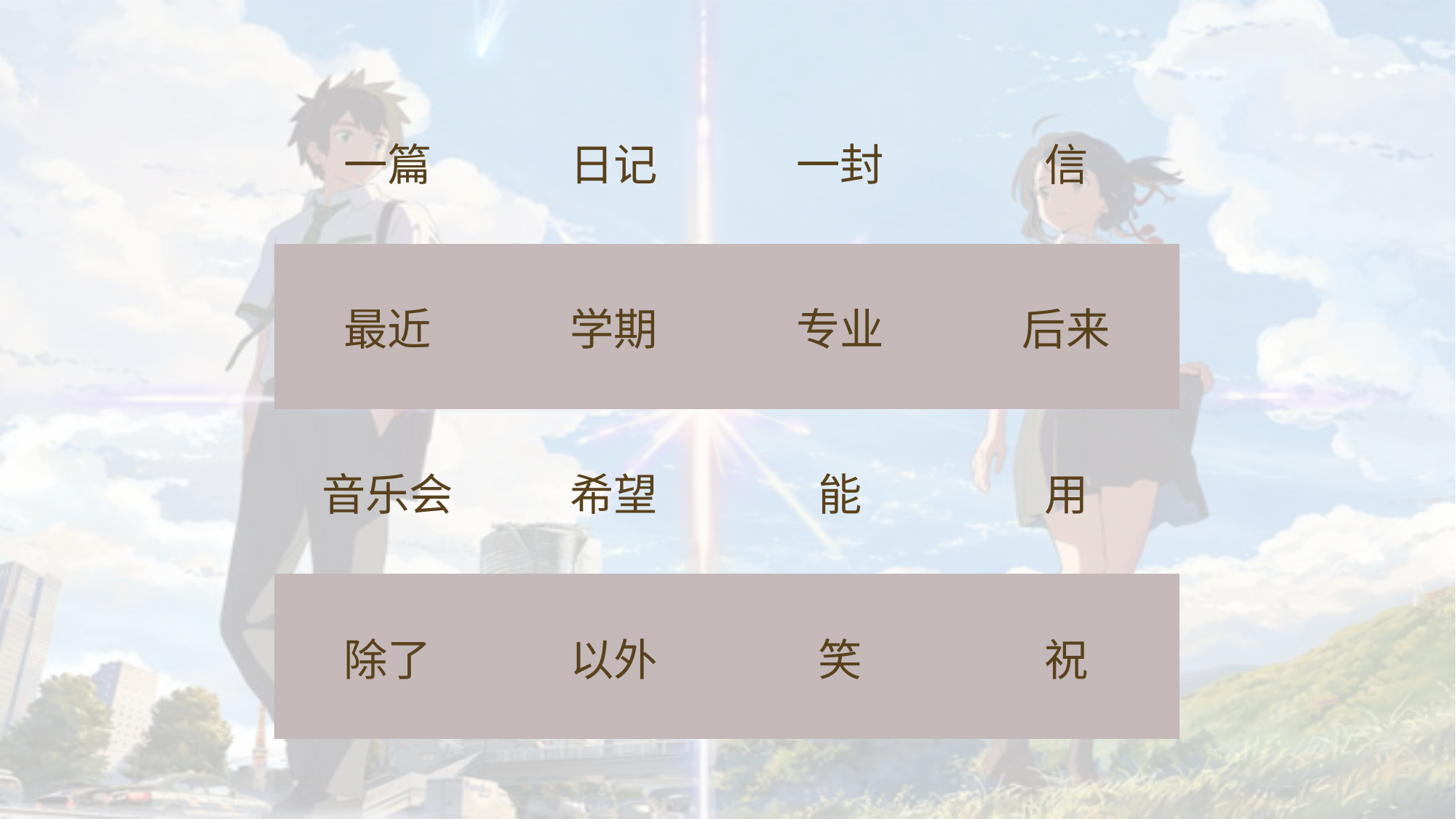

| 一篇 | 日记 | 一封 | 信 |
| --- | --- | --- | --- |
| 最近 | 学期 | 专业 | 后来 |
| 音乐会 | 希望 | 能 | 用 |
| 除了 | 以外 | 笑 | 祝 |